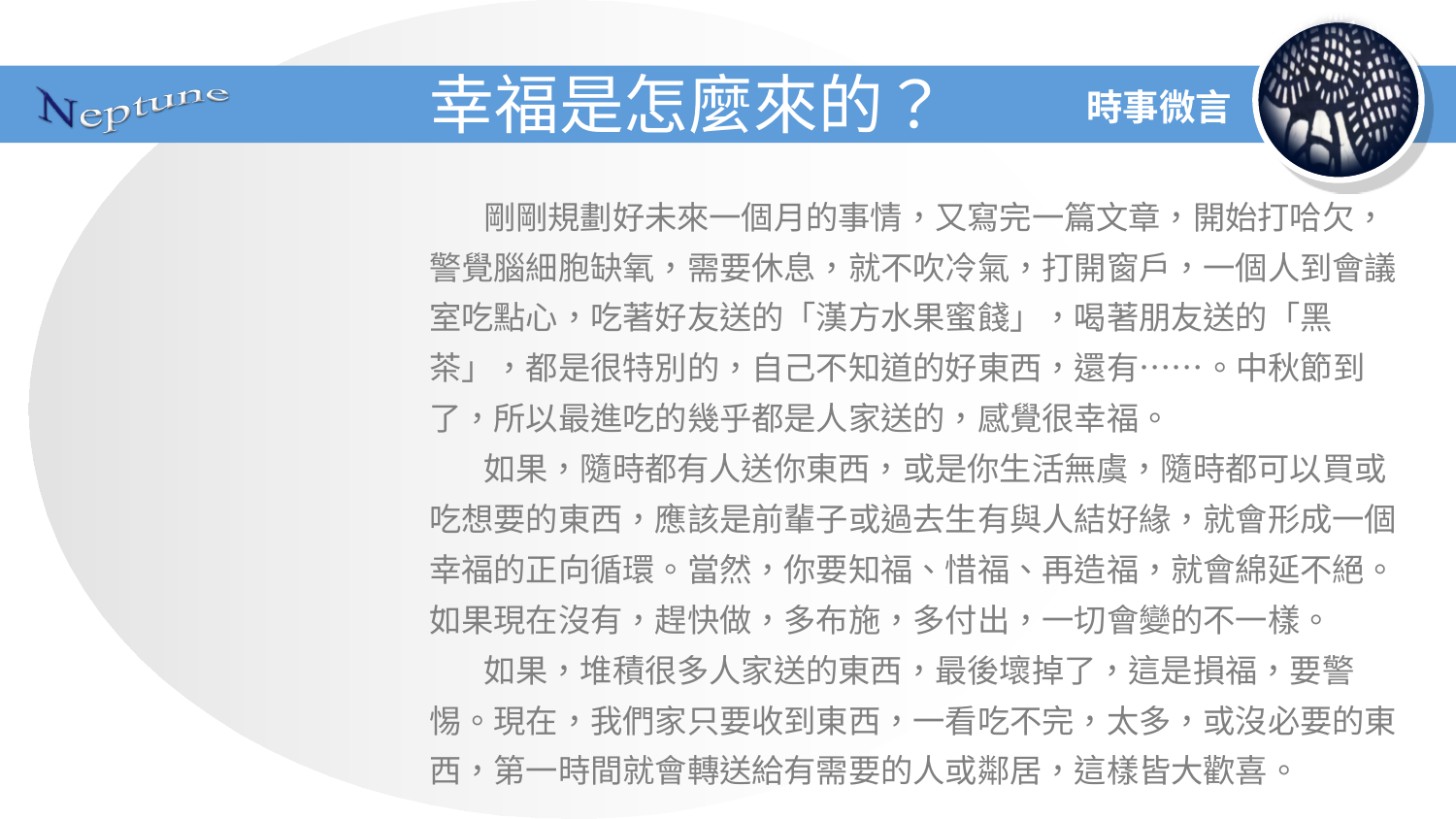

# 幸福是怎麼來的？
時事微言
剛剛規劃好未來一個月的事情，又寫完一篇文章，開始打哈欠，警覺腦細胞缺氧，需要休息，就不吹冷氣，打開窗戶，一個人到會議室吃點心，吃著好友送的「漢方水果蜜餞」，喝著朋友送的「黑茶」，都是很特別的，自己不知道的好東西，還有……。中秋節到了，所以最進吃的幾乎都是人家送的，感覺很幸福。
如果，隨時都有人送你東西，或是你生活無虞，隨時都可以買或吃想要的東西，應該是前輩子或過去生有與人結好緣，就會形成一個幸福的正向循環。當然，你要知福、惜福、再造福，就會綿延不絕。如果現在沒有，趕快做，多布施，多付出，一切會變的不一樣。
如果，堆積很多人家送的東西，最後壞掉了，這是損福，要警惕。現在，我們家只要收到東西，一看吃不完，太多，或沒必要的東西，第一時間就會轉送給有需要的人或鄰居，這樣皆大歡喜。